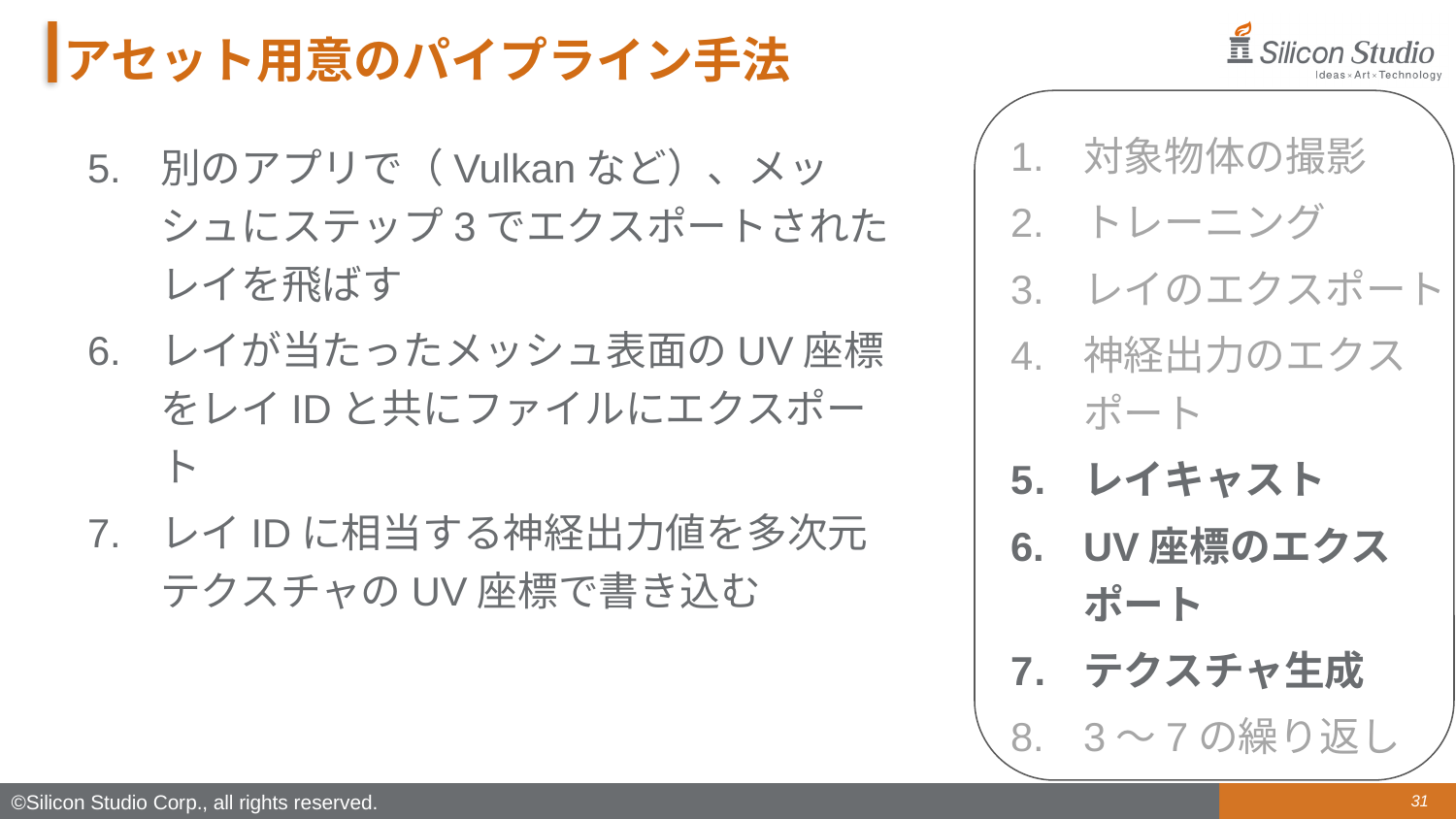

# アセット用意のパイプライン手法

対象物体の撮影
トレーニング
レイのエクスポート
神経出力のエクスポート
レイキャスト
UV座標のエクスポート
テクスチャ生成
3～7の繰り返し

別のアプリで（Vulkanなど）、メッシュにステップ3でエクスポートされたレイを飛ばす
レイが当たったメッシュ表面のUV座標をレイIDと共にファイルにエクスポート
レイIDに相当する神経出力値を多次元
テクスチャのUV座標で書き込む